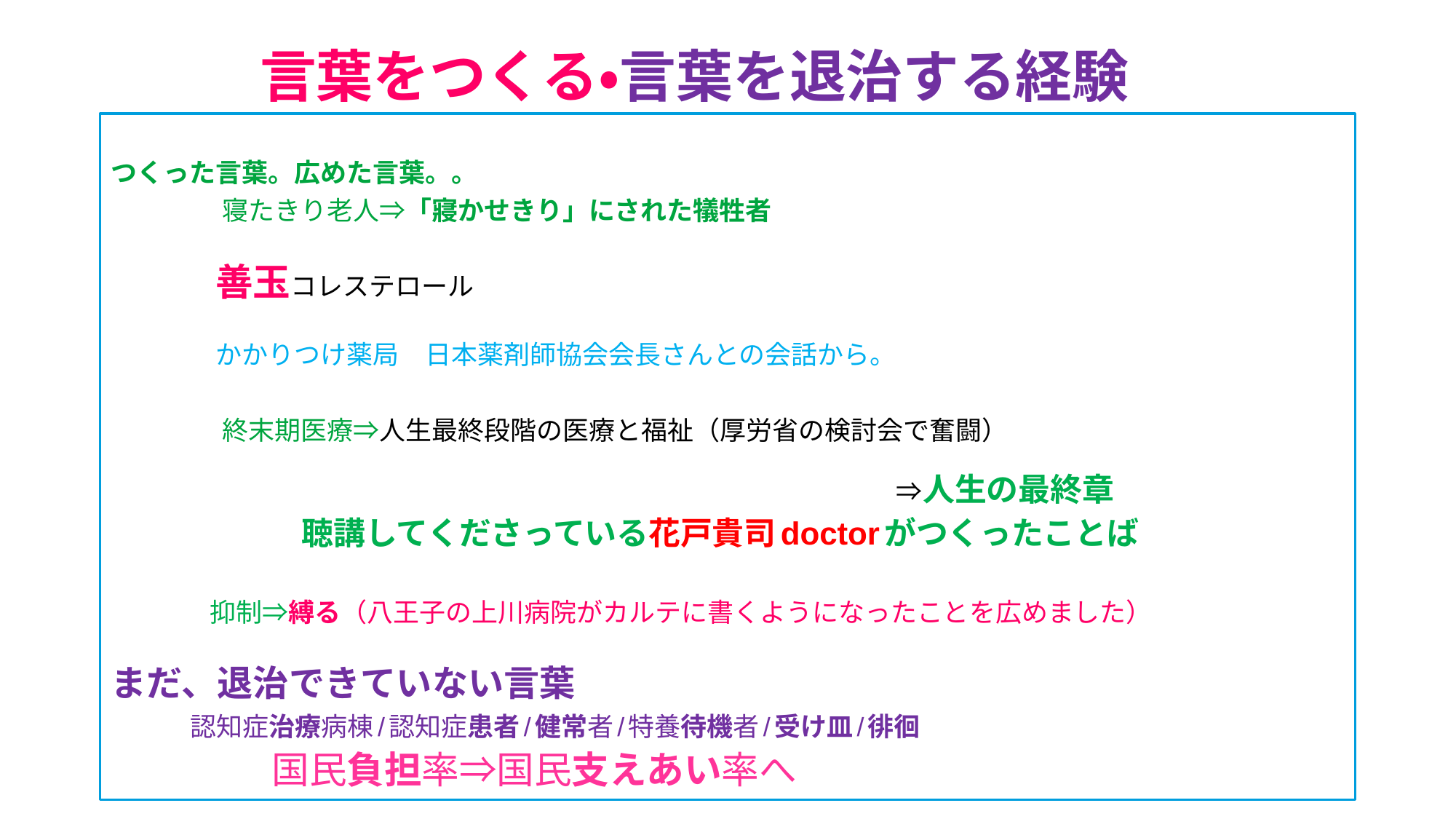

# 言葉をつくる・言葉を退治する経験

つくった言葉。広めた言葉。。
     　　　寝たきり老人⇒「寢かせきり」にされた犠牲者
　　　　善玉コレステロール
　　　　かかりつけ薬局　日本薬剤師協会会長さんとの会話から。

     　　　終末期医療⇒人生最終段階の医療と福祉（厚労省の検討会で奮闘）
　　　　　　　　　　　　　　　　　　　　　　　　　　　　　　⇒人生の最終章
　　　　　　聴講してくださっている花戸貴司doctorがつくったことば

　　        抑制⇒縛る（八王子の上川病院がカルテに書くようになったことを広めました）
まだ、退治できていない言葉
             認知症治療病棟/認知症患者/健常者/特養待機者/受け皿/徘徊
         　　　　国民負担率⇒国民支えあい率へ